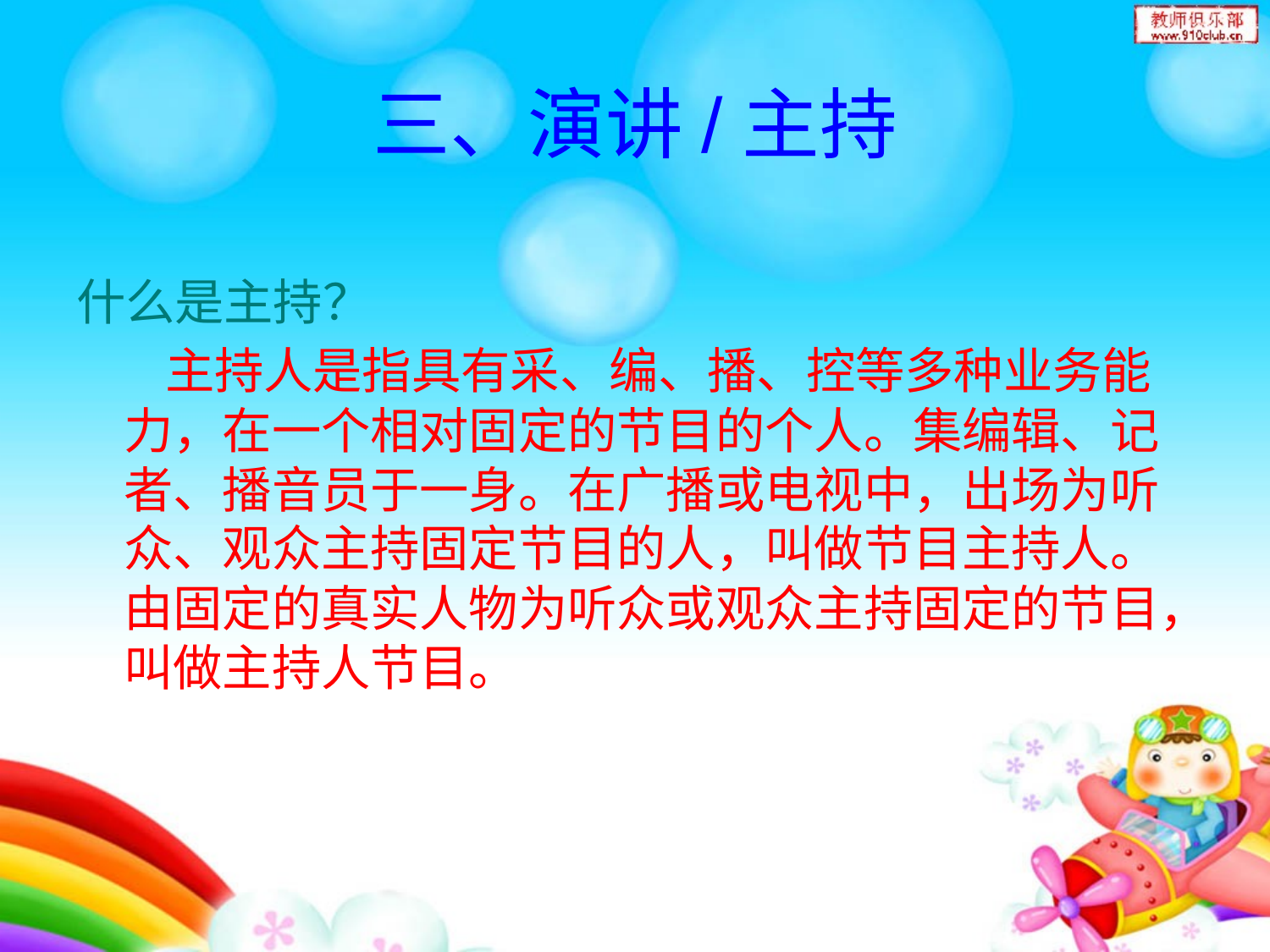

# 三、演讲/主持
什么是主持？
       主持人是指具有采、编、播、控等多种业务能力，在一个相对固定的节目的个人。集编辑、记者、播音员于一身。在广播或电视中，出场为听众、观众主持固定节目的人，叫做节目主持人。由固定的真实人物为听众或观众主持固定的节目，叫做主持人节目。